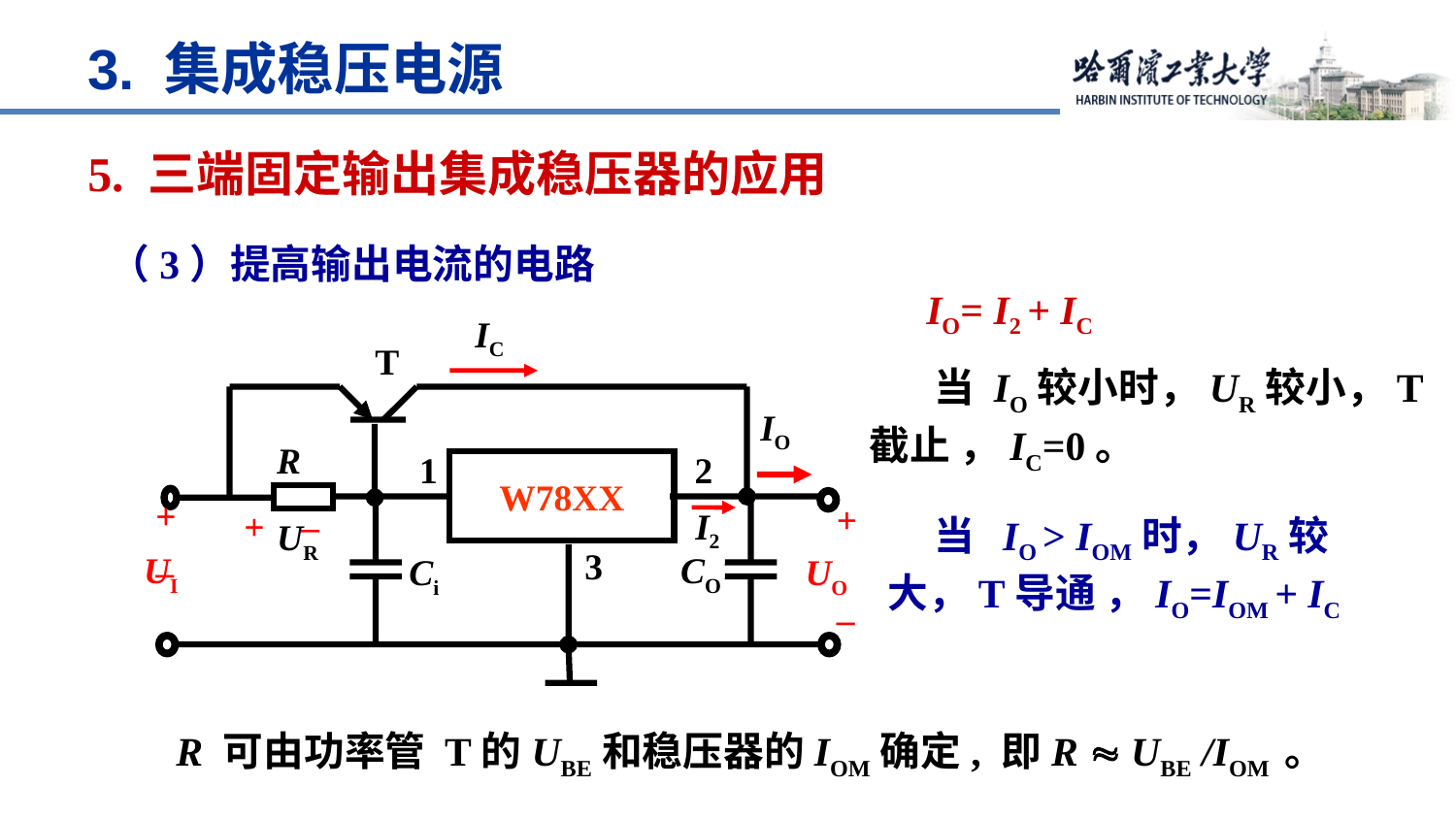

3. 集成稳压电源
5. 三端固定输出集成稳压器的应用
（3）提高输出电流的电路
IO= I2 + IC
IC
T

IO

R
1
2
W78XX
+
_

+    –

+

_

I2

UR

3
UI
CO
Ci
UO

      当 IO较小时，UR较小，T截止 ，IC=0。
    当  IO > IOM时，UR较大，T导通 ，IO=IOM + IC
R 可由功率管 T的UBE和稳压器的IOM确定, 即R ≈ UBE /IOM 。